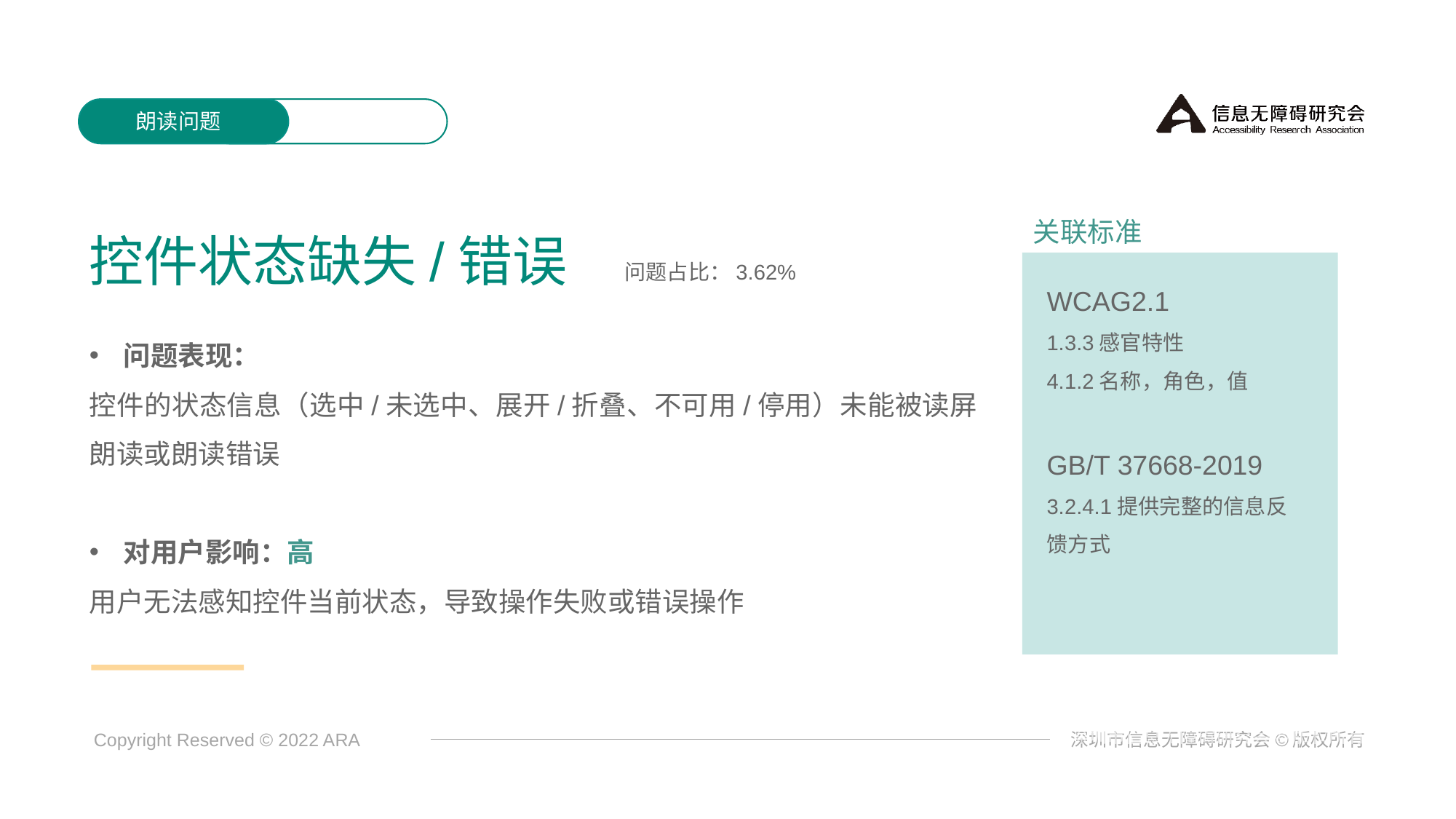

朗读问题
关联标准
控件状态缺失/错误

问题占比：3.62%
WCAG2.1
1.3.3感官特性
4.1.2名称，角色，值

GB/T 37668-2019
3.2.4.1提供完整的信息反馈方式
问题表现：
控件的状态信息（选中/未选中、展开/折叠、不可用/停用）未能被读屏朗读或朗读错误

对用户影响：高
用户无法感知控件当前状态，导致操作失败或错误操作

深圳市信息无障碍研究会©版权所有